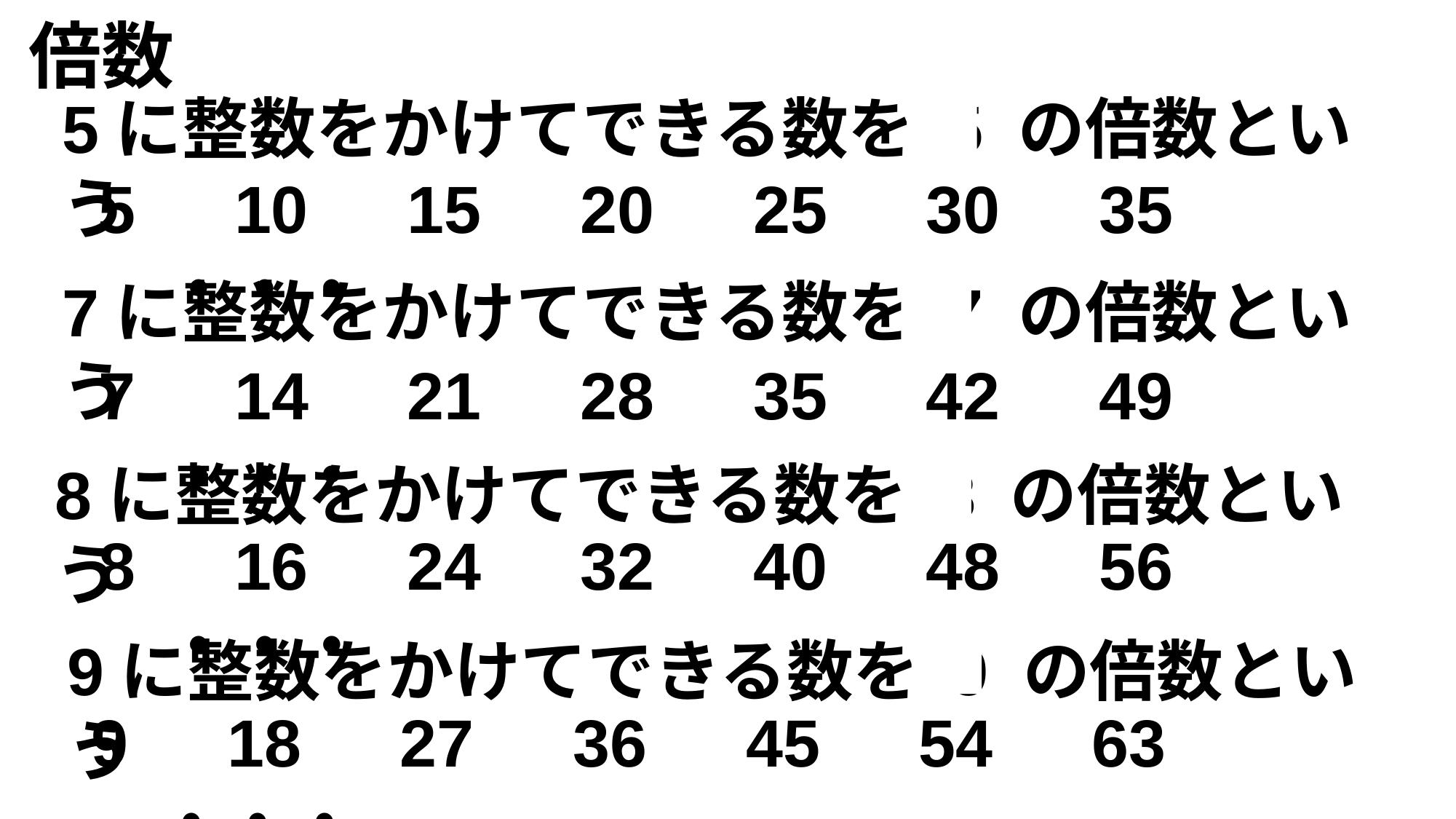

倍数

5に整数をかけてできる数を 5 の倍数という
5　10　15　20　25　30　35　・・・
7に整数をかけてできる数を 7 の倍数という

7　14　21　28　35　42　49　・・・

8に整数をかけてできる数を 8 の倍数という
8　16　24　32　40　48　56　・・・

9に整数をかけてできる数を 9 の倍数という
9　18　27　36　45　54　63　・・・